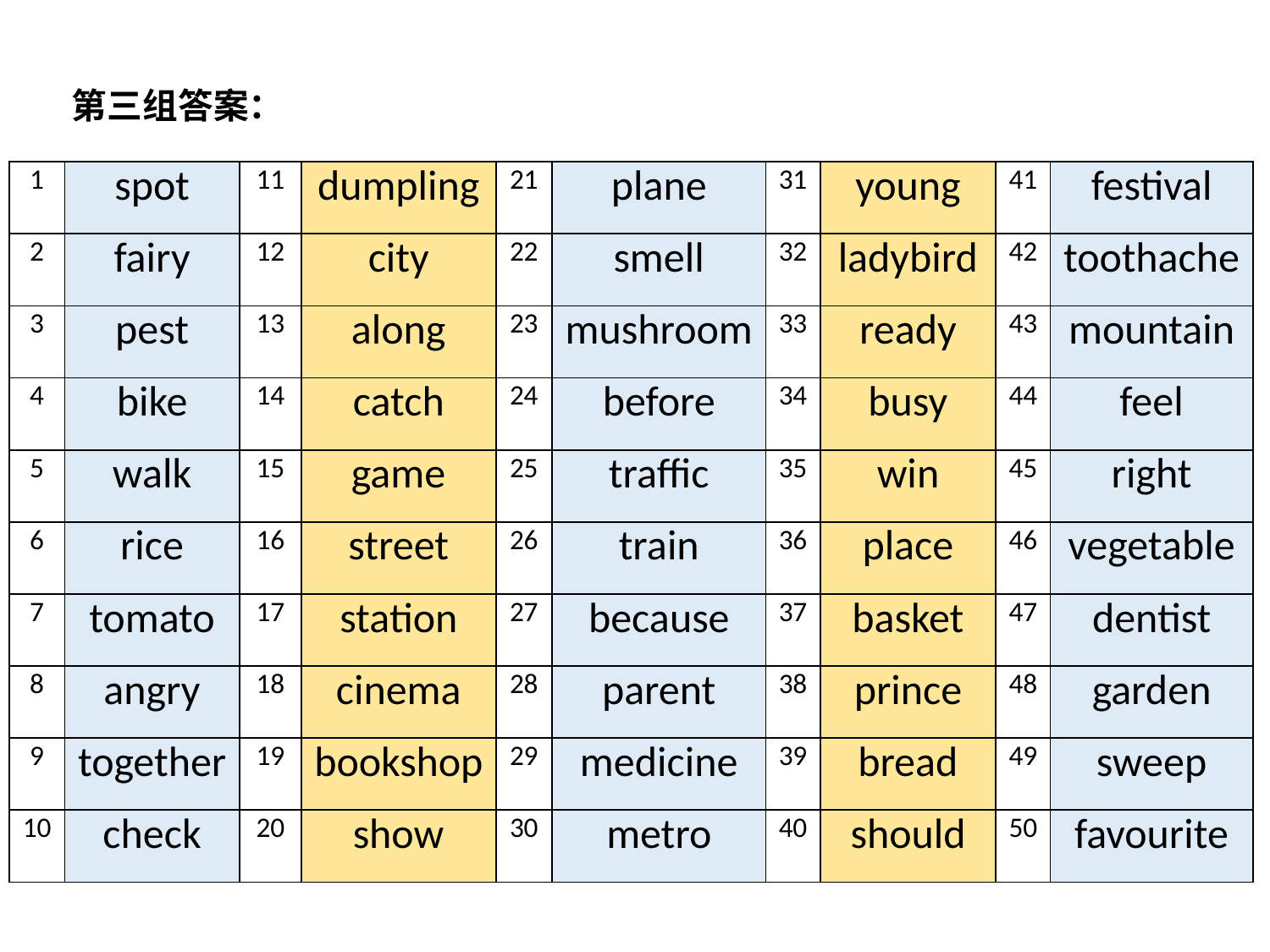

第三组答案：
| 1 | spot | 11 | dumpling | 21 | plane | 31 | young | 41 | festival |
| --- | --- | --- | --- | --- | --- | --- | --- | --- | --- |
| 2 | fairy | 12 | city | 22 | smell | 32 | ladybird | 42 | toothache |
| 3 | pest | 13 | along | 23 | mushroom | 33 | ready | 43 | mountain |
| 4 | bike | 14 | catch | 24 | before | 34 | busy | 44 | feel |
| 5 | walk | 15 | game | 25 | traffic | 35 | win | 45 | right |
| 6 | rice | 16 | street | 26 | train | 36 | place | 46 | vegetable |
| 7 | tomato | 17 | station | 27 | because | 37 | basket | 47 | dentist |
| 8 | angry | 18 | cinema | 28 | parent | 38 | prince | 48 | garden |
| 9 | together | 19 | bookshop | 29 | medicine | 39 | bread | 49 | sweep |
| 10 | check | 20 | show | 30 | metro | 40 | should | 50 | favourite |